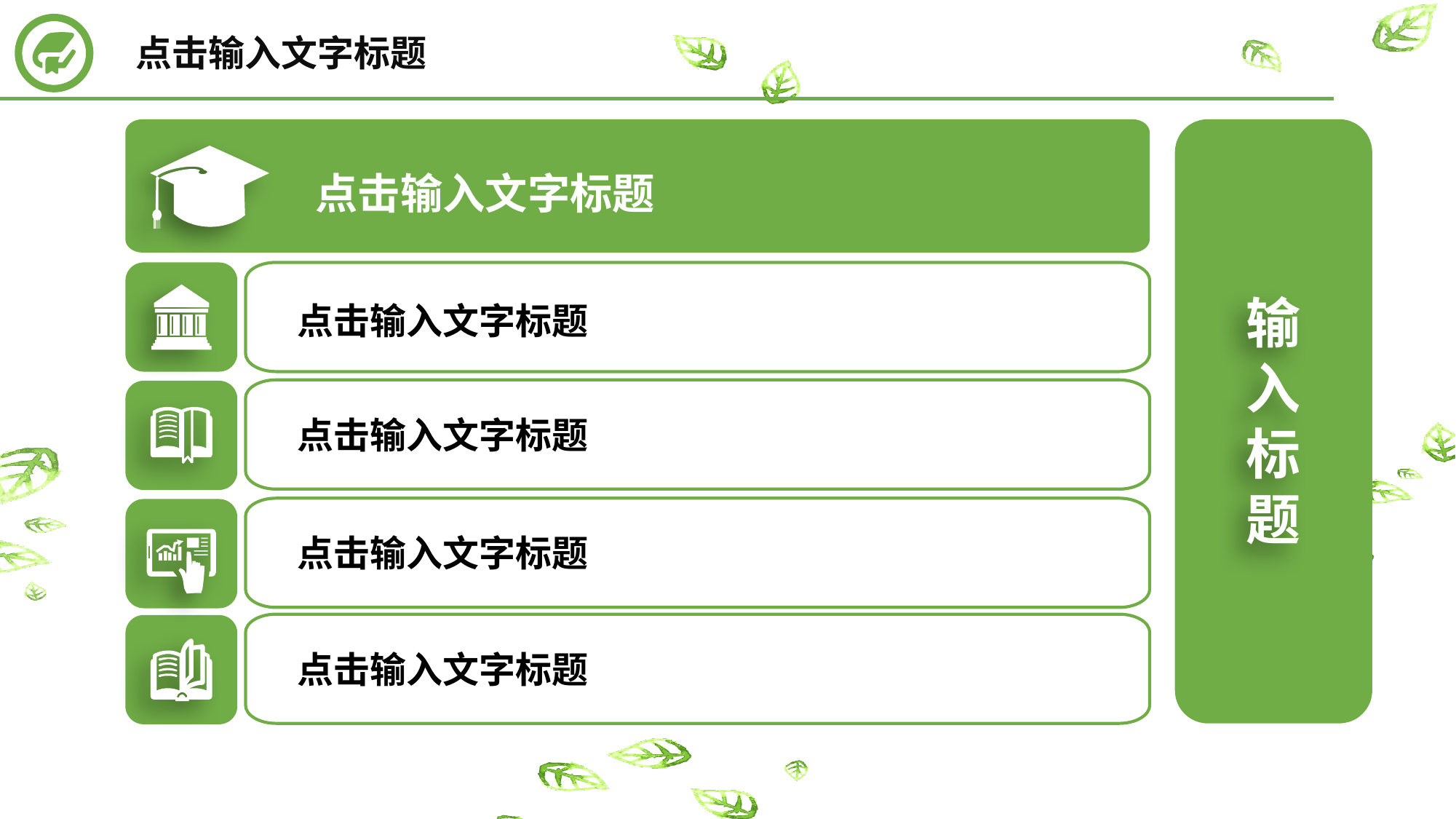

点击输入文字标题

输入标题

点击输入文字标题

点击输入文字标题

点击输入文字标题

点击输入文字标题

点击输入文字标题
延时